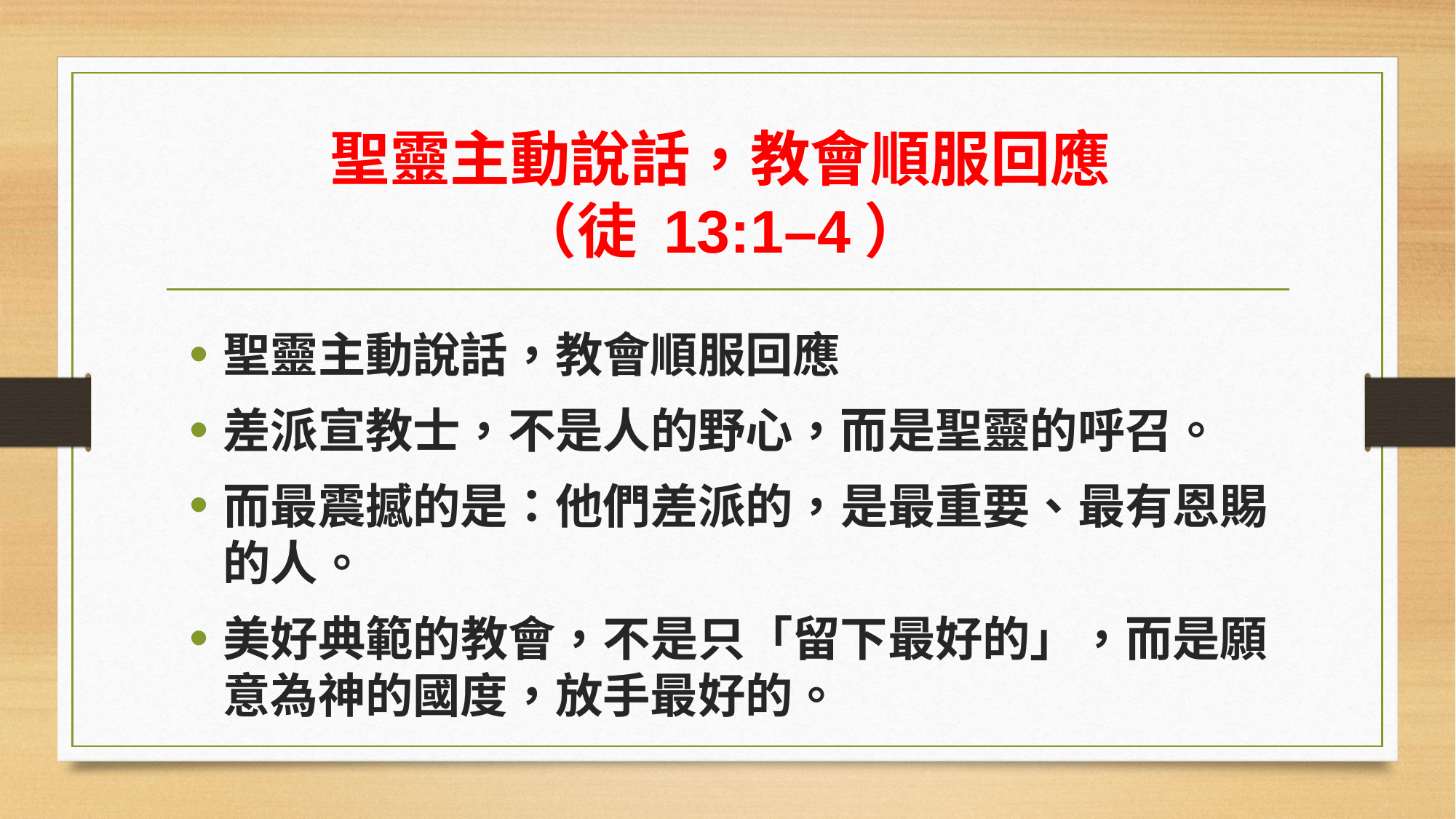

# 聖靈主動說話，教會順服回應 （徒 13:1–4）
聖靈主動說話，教會順服回應
差派宣教士，不是人的野心，而是聖靈的呼召。
而最震撼的是：他們差派的，是最重要、最有恩賜的人。
美好典範的教會，不是只「留下最好的」，而是願意為神的國度，放手最好的。